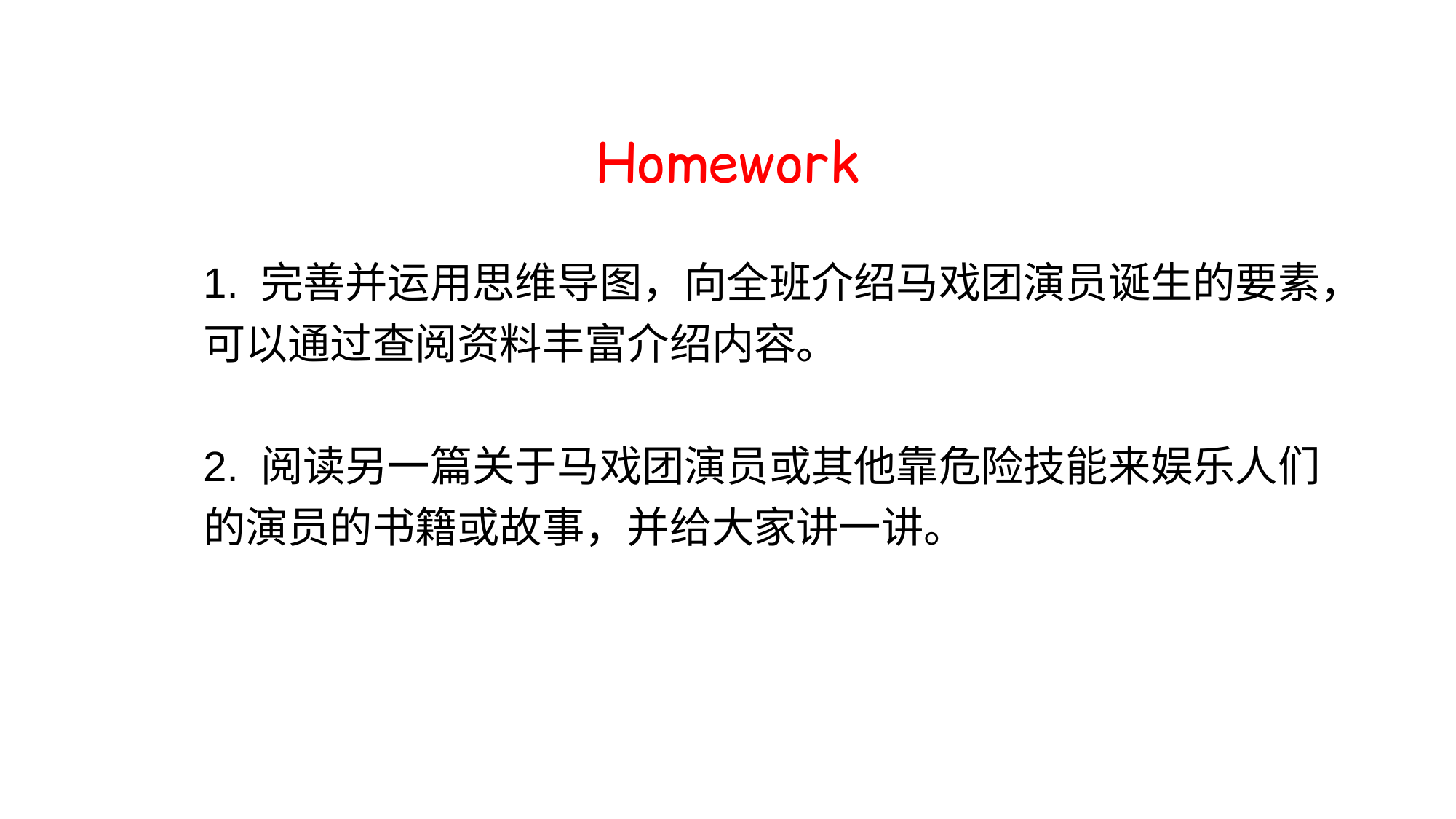

Homework
1. 完善并运用思维导图，向全班介绍马戏团演员诞生的要素，可以通过查阅资料丰富介绍内容。

2. 阅读另一篇关于马戏团演员或其他靠危险技能来娱乐人们的演员的书籍或故事，并给大家讲一讲。